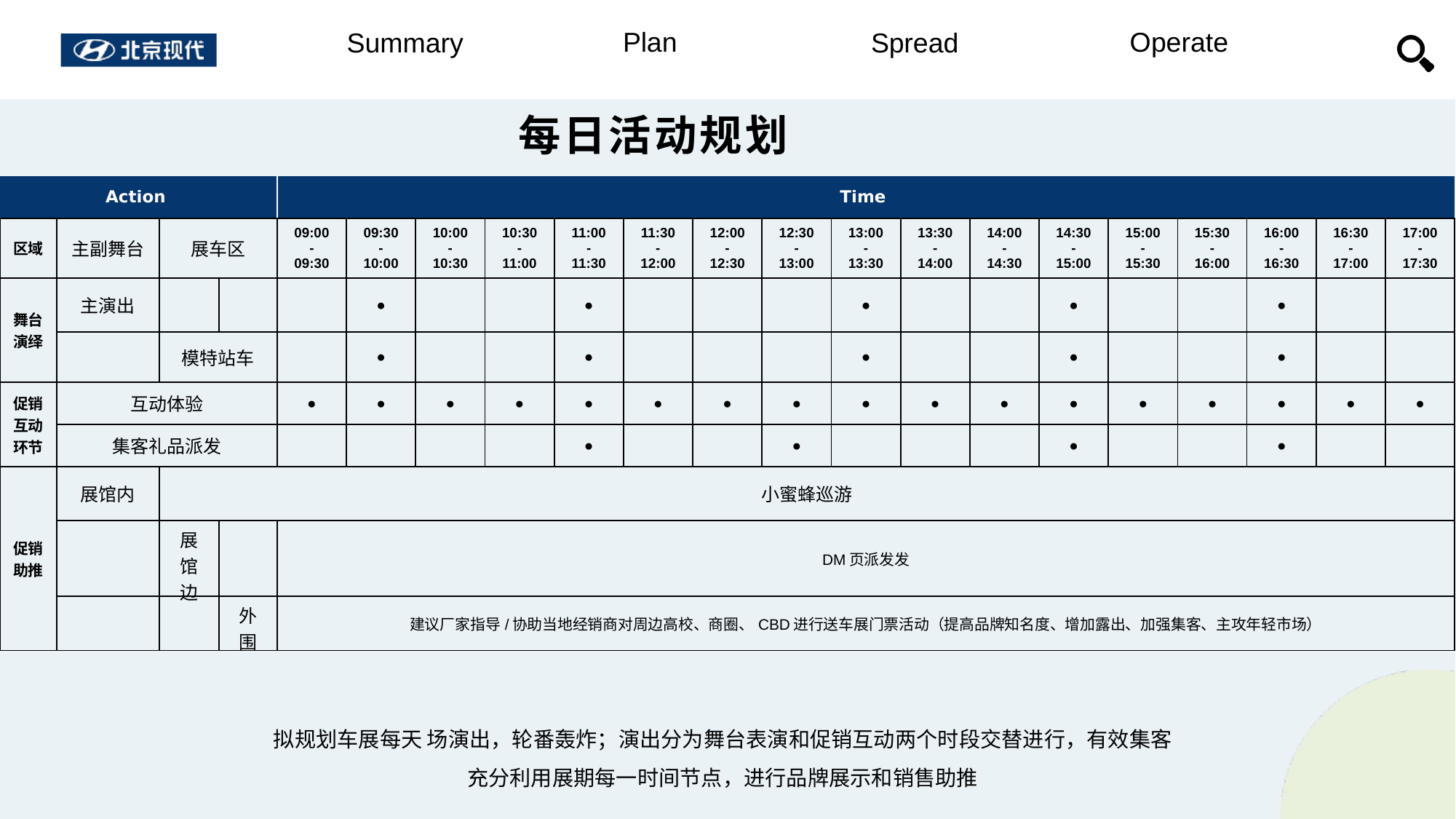

每日活动规划
| Action |  |  |  | Time |  |  |  |  |  |  |  |  |  |  |  |  |  |  |  |  |
| --- | --- | --- | --- | --- | --- | --- | --- | --- | --- | --- | --- | --- | --- | --- | --- | --- | --- | --- | --- | --- |
| 区域 | 主副舞台 | 展车区 |  | 09:00 - 09:30 | 09:30 - 10:00 | 10:00 - 10:30 | 10:30 - 11:00 | 11:00 - 11:30 | 11:30 - 12:00 | 12:00 - 12:30 | 12:30 - 13:00 | 13:00 - 13:30 | 13:30 - 14:00 | 14:00 - 14:30 | 14:30 - 15:00 | 15:00 - 15:30 | 15:30 - 16:00 | 16:00 - 16:30 | 16:30 - 17:00 | 17:00 - 17:30 |
| 舞台演绎 | 主演出 |  |  |  | ● |  |  | ● |  |  |  | ● |  |  | ● |  |  | ● |  |  |
|  |  | 模特站车 |  |  | ● |  |  | ● |  |  |  | ● |  |  | ● |  |  | ● |  |  |
| 促销互动环节 | 互动体验 |  |  | ● | ● | ● | ● | ● | ● | ● | ● | ● | ● | ● | ● | ● | ● | ● | ● | ● |
|  | 集客礼品派发 |  |  |  |  |  |  | ● |  |  | ● |  |  |  | ● |  |  | ● |  |  |
| 促销助推 | 展馆内 | 小蜜蜂巡游 |  |  |  |  |  |  |  |  |  |  |  |  |  |  |  |  |  |  |
|  |  | 展馆边 |  | DM页派发发 |  |  |  |  |  |  |  |  |  |  |  |  |  |  |  |  |
|  |  |  | 外围 | 建议厂家指导/协助当地经销商对周边高校、商圈、CBD进行送车展门票活动（提高品牌知名度、增加露出、加强集客、主攻年轻市场） |  |  |  |  |  |  |  |  |  |  |  |  |  |  |  |  |
拟规划车展每天 场演出，轮番轰炸；演出分为舞台表演和促销互动两个时段交替进行，有效集客
充分利用展期每一时间节点，进行品牌展示和销售助推